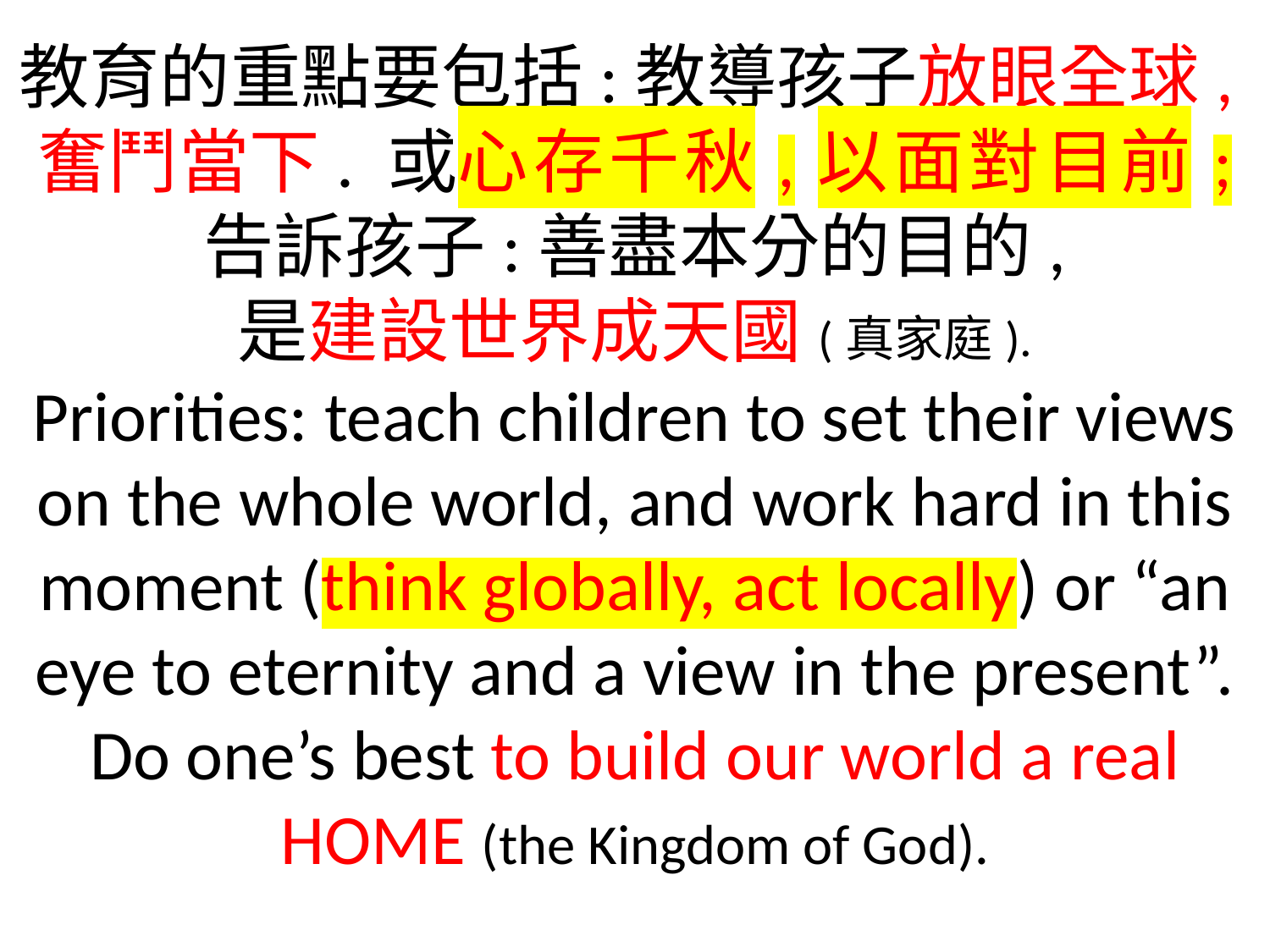

教育的重點要包括:教導孩子放眼全球,奮鬥當下. 或心存千秋,以面對目前;
告訴孩子:善盡本分的目的,
是建設世界成天國(真家庭).
Priorities: teach children to set their views on the whole world, and work hard in this moment (think globally, act locally) or “an eye to eternity and a view in the present”. Do one’s best to build our world a real HOME (the Kingdom of God).